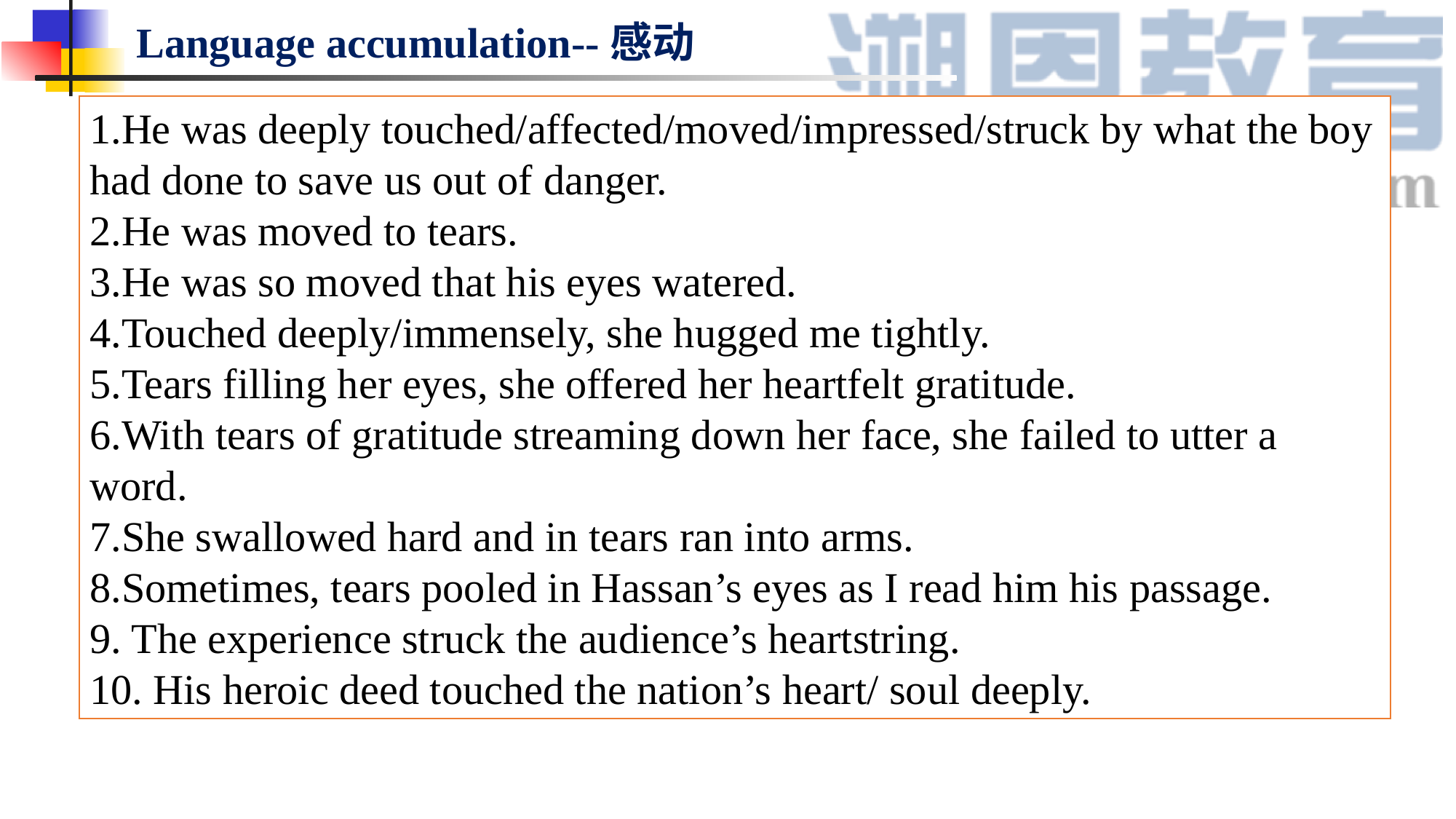

Language accumulation--感动
1.He was deeply touched/affected/moved/impressed/struck by what the boy had done to save us out of danger.
2.He was moved to tears.
3.He was so moved that his eyes watered.
4.Touched deeply/immensely, she hugged me tightly.
5.Tears filling her eyes, she offered her heartfelt gratitude.
6.With tears of gratitude streaming down her face, she failed to utter a word.
7.She swallowed hard and in tears ran into arms.
8.Sometimes, tears pooled in Hassan’s eyes as I read him his passage.
9. The experience struck the audience’s heartstring.
10. His heroic deed touched the nation’s heart/ soul deeply.